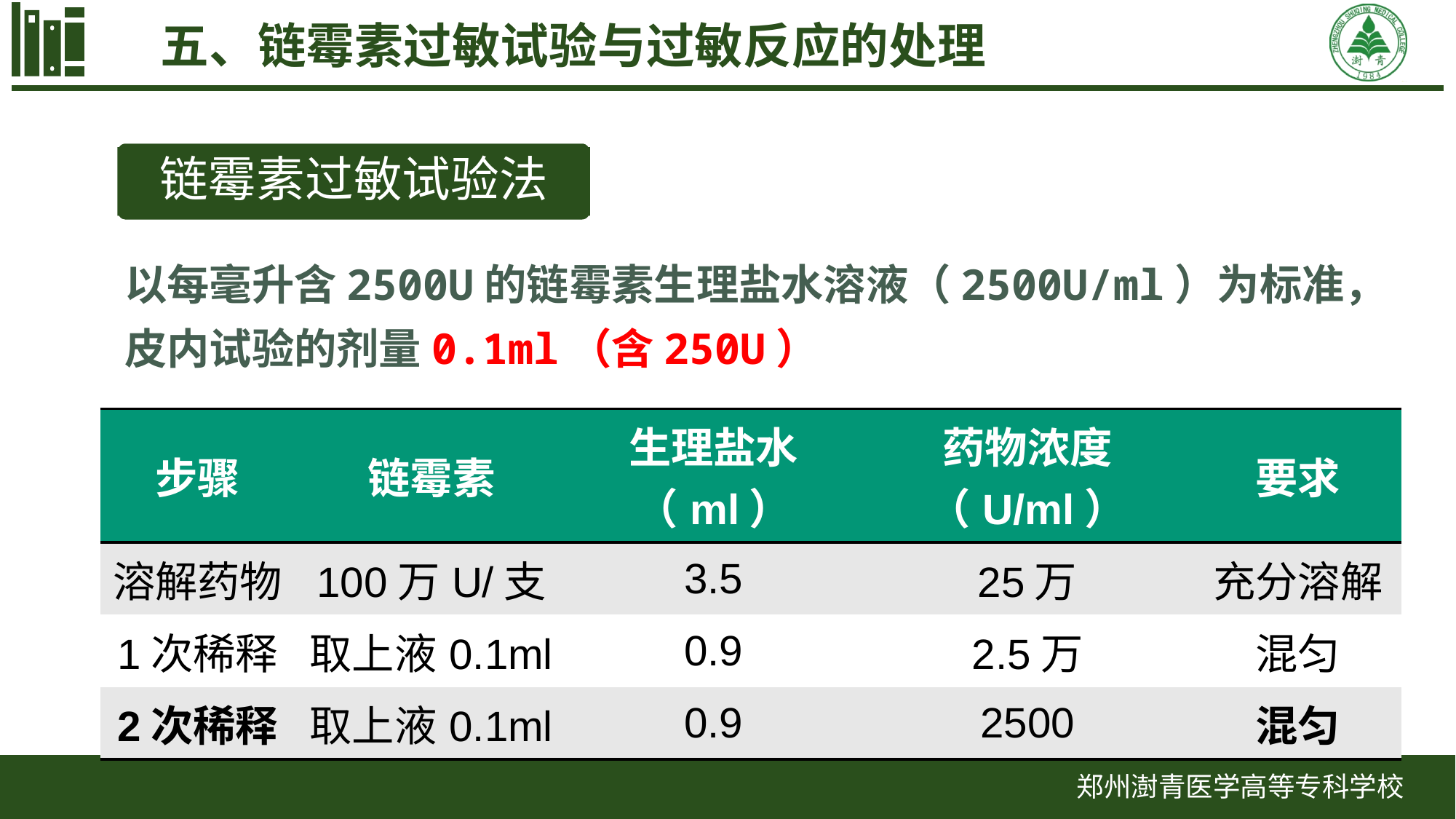

五、链霉素过敏试验与过敏反应的处理

链霉素过敏试验法
以每毫升含2500U的链霉素生理盐水溶液（2500U/ml）为标准，皮内试验的剂量0.1ml（含250U）
| 步骤 | 链霉素 | 生理盐水（ml） | 药物浓度 （U/ml） | 要求 |
| --- | --- | --- | --- | --- |
| 溶解药物 | 100万U/支 | 3.5 | 25万 | 充分溶解 |
| 1次稀释 | 取上液0.1ml | 0.9 | 2.5万 | 混匀 |
| 2次稀释 | 取上液0.1ml | 0.9 | 2500 | 混匀 |
郑州澍青医学高等专科学校